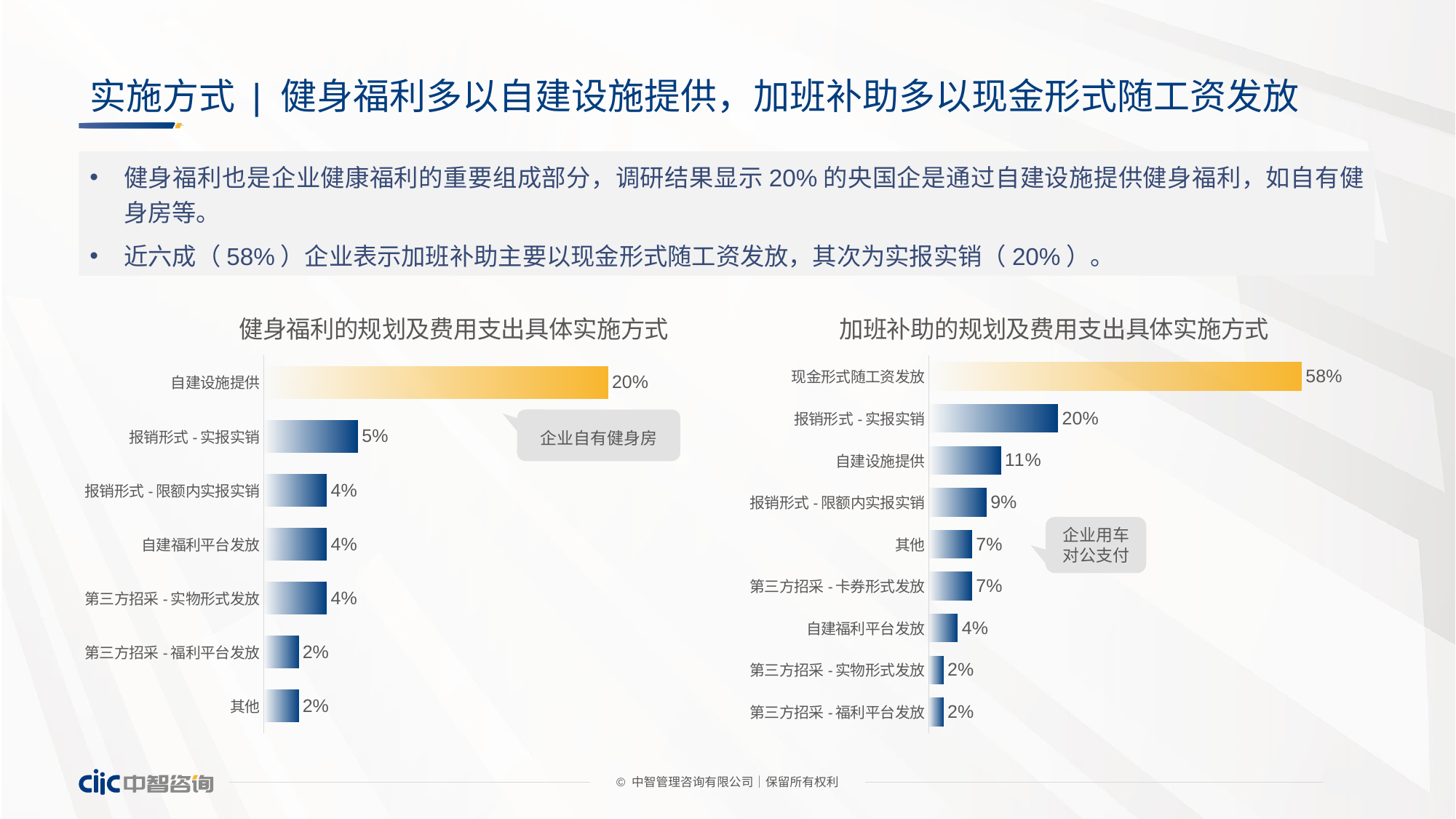

# 实施方式 | 健身福利多以自建设施提供，加班补助多以现金形式随工资发放
健身福利也是企业健康福利的重要组成部分，调研结果显示20%的央国企是通过自建设施提供健身福利，如自有健身房等。
近六成（58%）企业表示加班补助主要以现金形式随工资发放，其次为实报实销（20%）。

### Chart: 健身福利的规划及费用支出具体实施方式

| Category | 占比 |
|---|---|
| 自建设施提供 | 0.2 |
| 报销形式-实报实销 | 0.0545454545454545 |
| 报销形式-限额内实报实销 | 0.0363636363636364 |
| 自建福利平台发放 | 0.0363636363636364 |
| 第三方招采-实物形式发放 | 0.0363636363636364 |
| 第三方招采-福利平台发放 | 0.02 |
| 其他 | 0.02 |
企业自有健身房

### Chart: 加班补助的规划及费用支出具体实施方式

| Category | 占比 |
|---|---|
| 现金形式随工资发放 | 0.577777777777778 |
| 报销形式-实报实销 | 0.2 |
| 自建设施提供 | 0.111111111111111 |
| 报销形式-限额内实报实销 | 0.0888888888888889 |
| 其他 | 0.0666666666666667 |
| 第三方招采-卡券形式发放 | 0.0666666666666667 |
| 自建福利平台发放 | 0.0444444444444444 |
| 第三方招采-实物形式发放 | 0.0222222222222222 |
| 第三方招采-福利平台发放 | 0.0222222222222222 |
企业用车
对公支付
© 中智管理咨询有限公司│保留所有权利
22